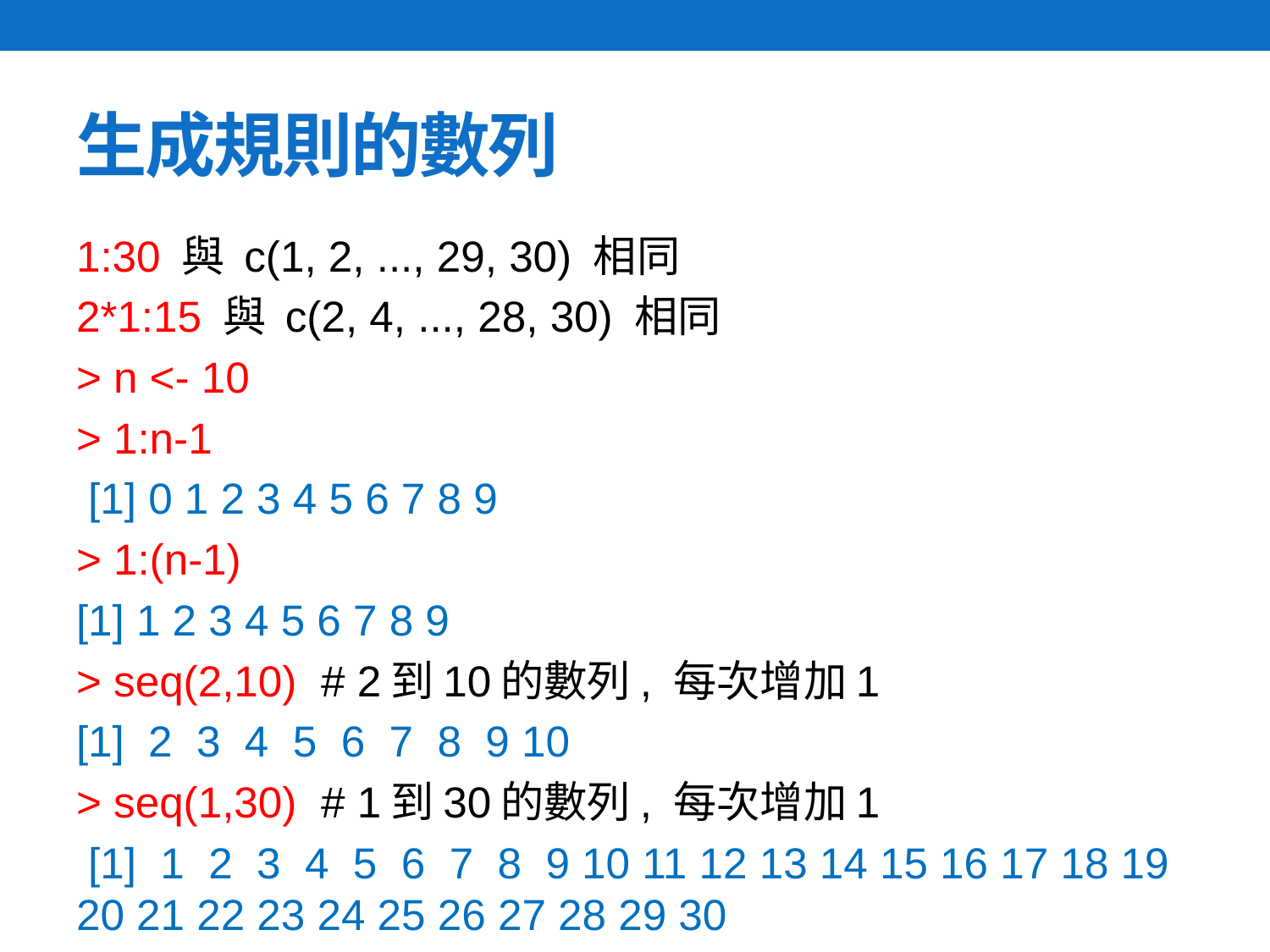

# 生成規則的數列
1:30 與 c(1, 2, ..., 29, 30) 相同
2*1:15 與 c(2, 4, ..., 28, 30) 相同
> n <- 10
> 1:n-1
 [1] 0 1 2 3 4 5 6 7 8 9
> 1:(n-1)
[1] 1 2 3 4 5 6 7 8 9
> seq(2,10)  # 2到10的數列, 每次增加1
[1]  2  3  4  5  6  7  8  9 10
> seq(1,30)  # 1到30的數列, 每次增加1
 [1]  1  2  3  4  5  6  7  8  9 10 11 12 13 14 15 16 17 18 19 20 21 22 23 24 25 26 27 28 29 30